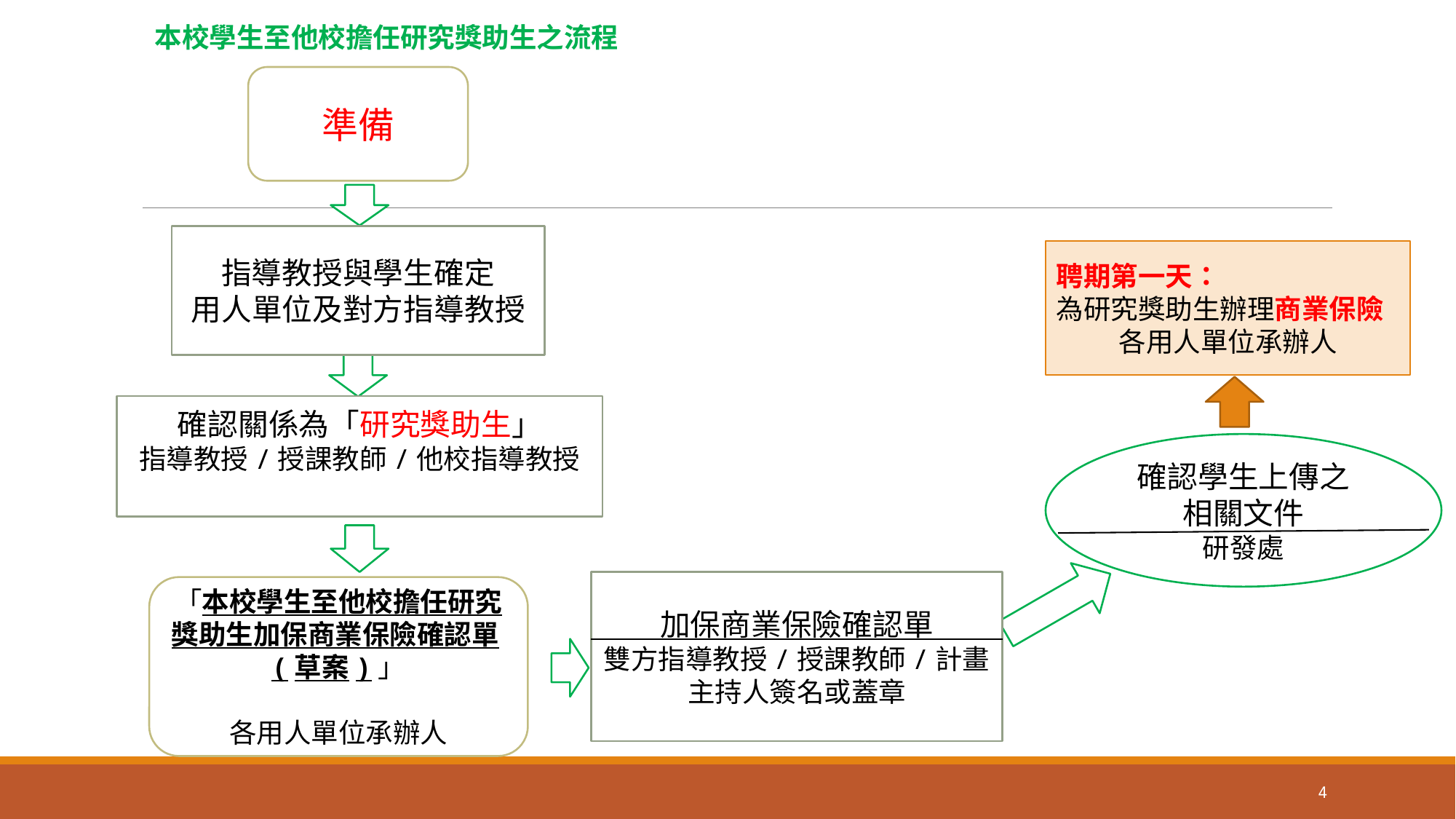

本校學生至他校擔任研究獎助生之流程
準備

指導教授與學生確定
用人單位及對方指導教授
聘期第一天：
為研究獎助生辦理商業保險
各用人單位承辦人

確認關係為「研究獎助生」
指導教授/授課教師/他校指導教授

確認學生上傳之
相關文件
研發處

加保商業保險確認單
雙方指導教授/授課教師/計畫主持人簽名或蓋章

「本校學生至他校擔任研究獎助生加保商業保險確認單(草案)」

各用人單位承辦人

4